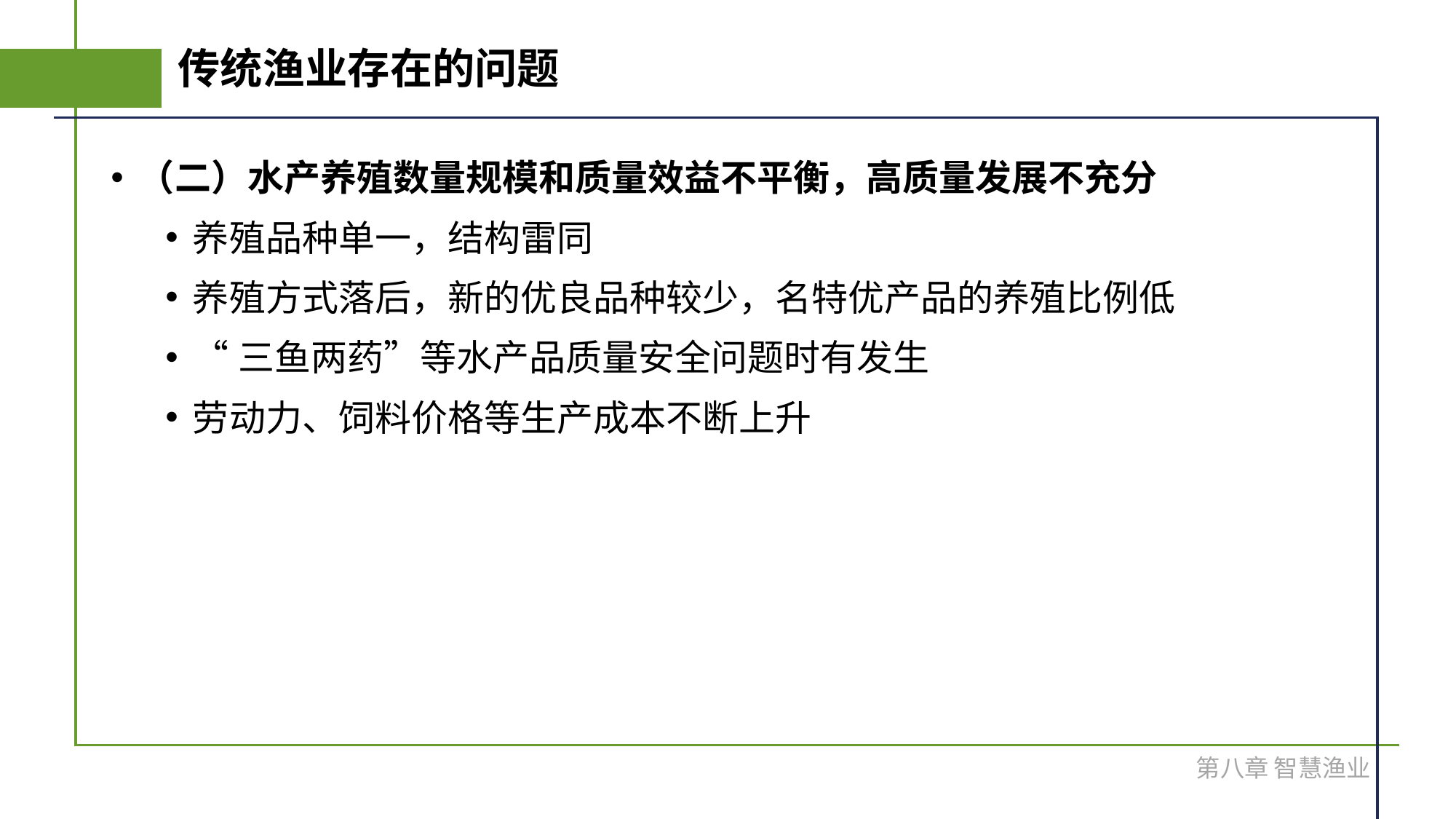

# 传统渔业存在的问题
（二）水产养殖数量规模和质量效益不平衡，高质量发展不充分
养殖品种单一，结构雷同
养殖方式落后，新的优良品种较少，名特优产品的养殖比例低
“三鱼两药”等水产品质量安全问题时有发生
劳动力、饲料价格等生产成本不断上升

第八章 智慧渔业